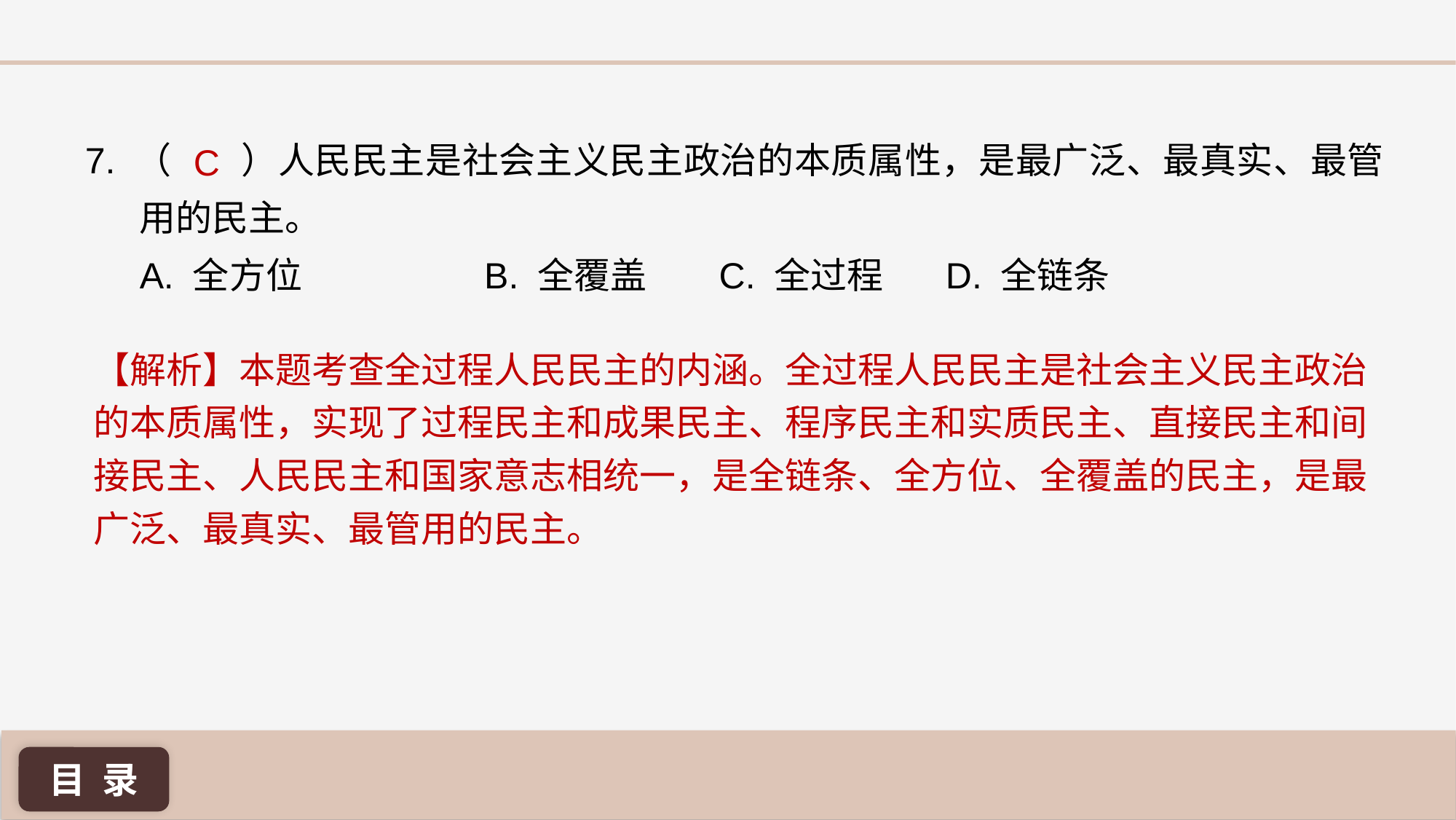

C
7. （        ）人民民主是社会主义民主政治的本质属性，是最广泛、最真实、最管用的民主。
A. 全方位		 B. 全覆盖 	   C. 全过程 	    D. 全链条
【解析】本题考查全过程人民民主的内涵。全过程人民民主是社会主义民主政治的本质属性，实现了过程民主和成果民主、程序民主和实质民主、直接民主和间接民主、人民民主和国家意志相统一，是全链条、全方位、全覆盖的民主，是最广泛、最真实、最管用的民主。